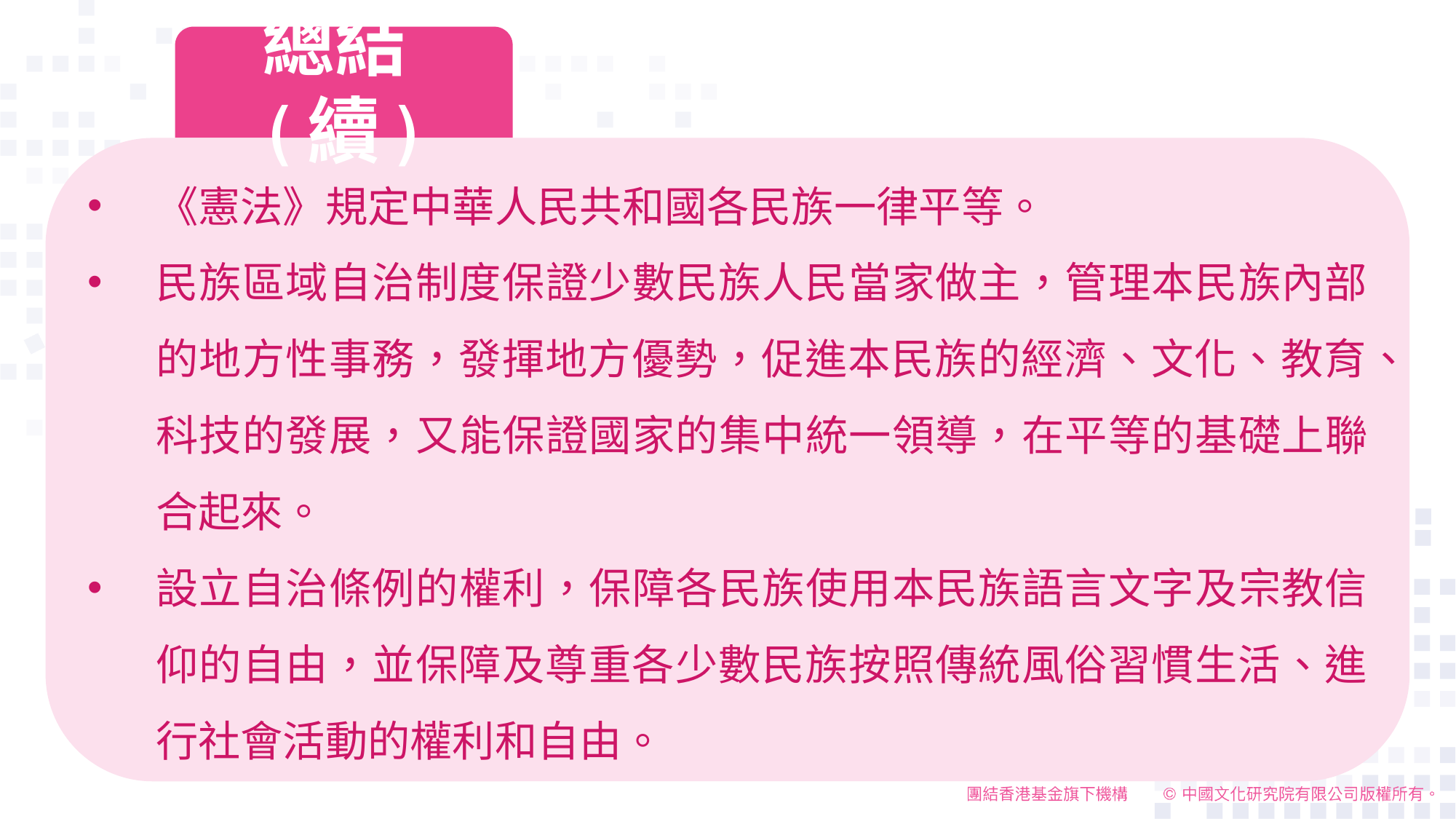

總結(續)
《憲法》規定中華人民共和國各民族一律平等。
民族區域自治制度保證少數民族人民當家做主，管理本民族內部的地方性事務，發揮地方優勢，促進本民族的經濟、文化、教育、科技的發展，又能保證國家的集中統一領導，在平等的基礎上聯合起來。
設立自治條例的權利，保障各民族使用本民族語言文字及宗教信仰的自由，並保障及尊重各少數民族按照傳統風俗習慣生活、進行社會活動的權利和自由。